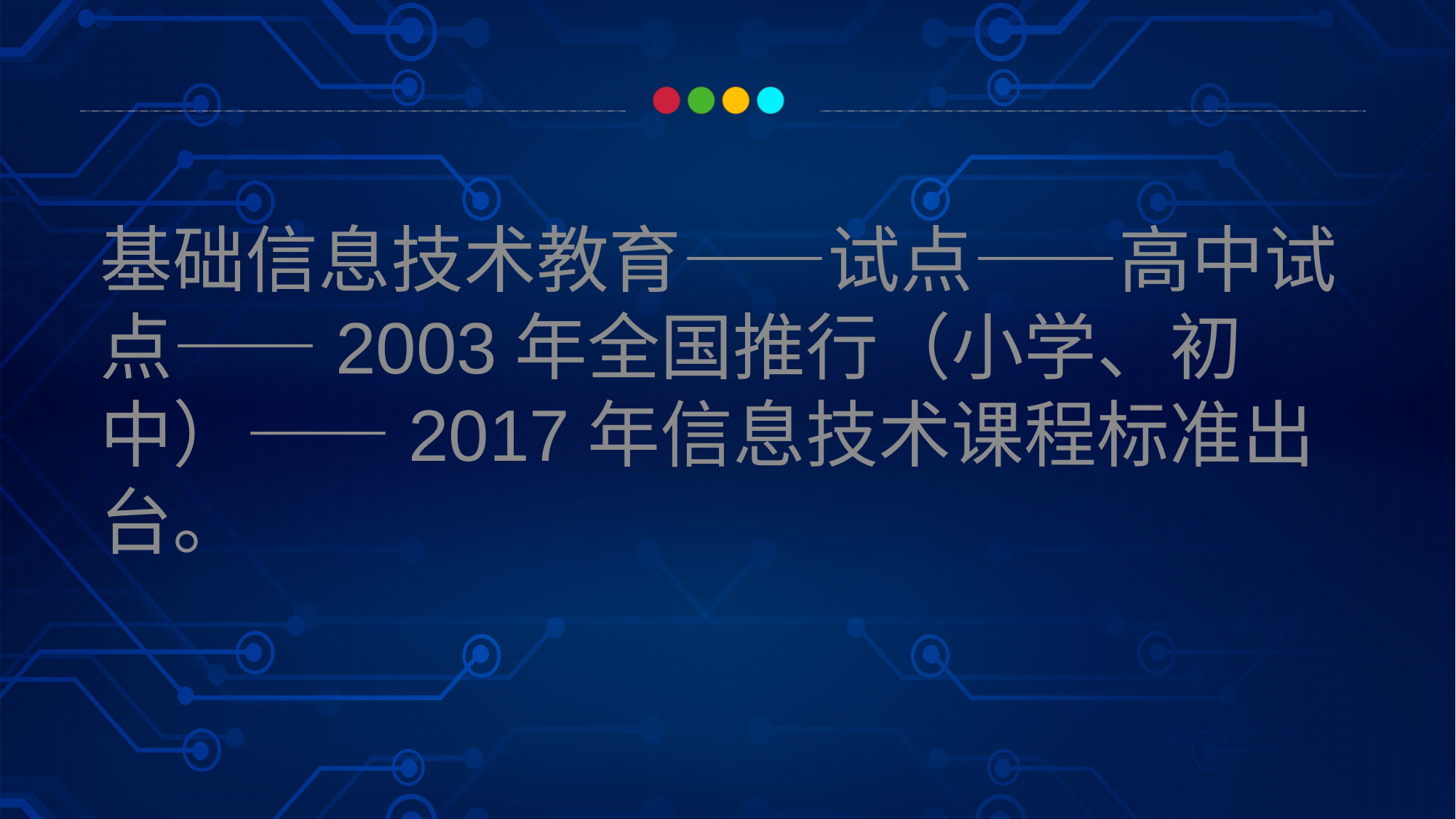

基础信息技术教育——试点——高中试点——2003年全国推行（小学、初中）——2017年信息技术课程标准出台。